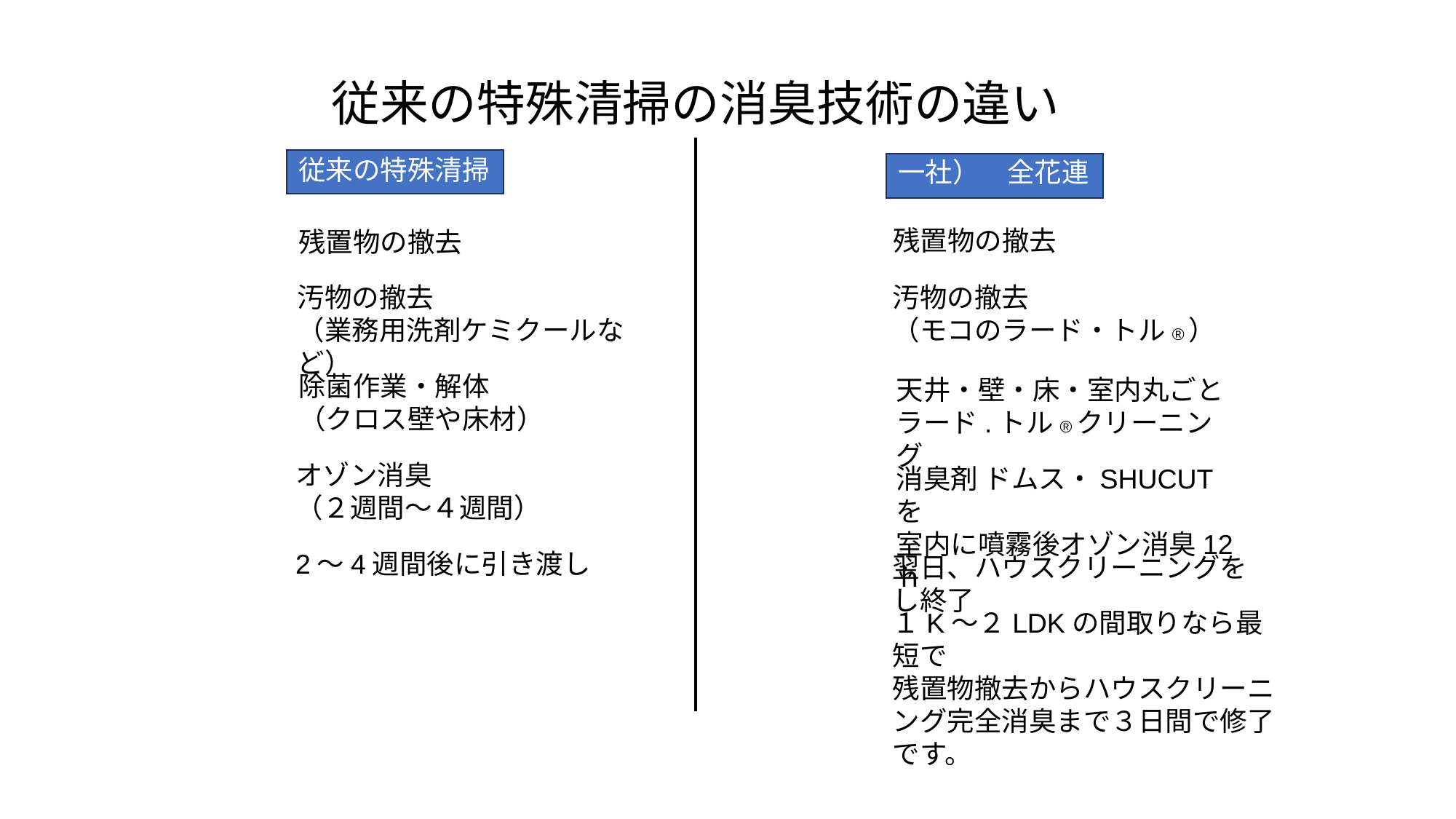

従来の特殊清掃の消臭技術の違い
従来の特殊清掃

一社）　全花連

残置物の撤去
残置物の撤去
汚物の撤去
（業務用洗剤ケミクールなど）
汚物の撤去
（モコのラード・トル®）
除菌作業・解体
（クロス壁や床材）
天井・壁・床・室内丸ごと
ラード.トル®クリーニング
オゾン消臭
（２週間～４週間）
消臭剤 ドムス・SHUCUTを
室内に噴霧後オゾン消臭12ｈ
2～4週間後に引き渡し
翌日、ハウスクリーニングをし終了
１K～２LDKの間取りなら最短で
残置物撤去からハウスクリーニング完全消臭まで３日間で修了です。